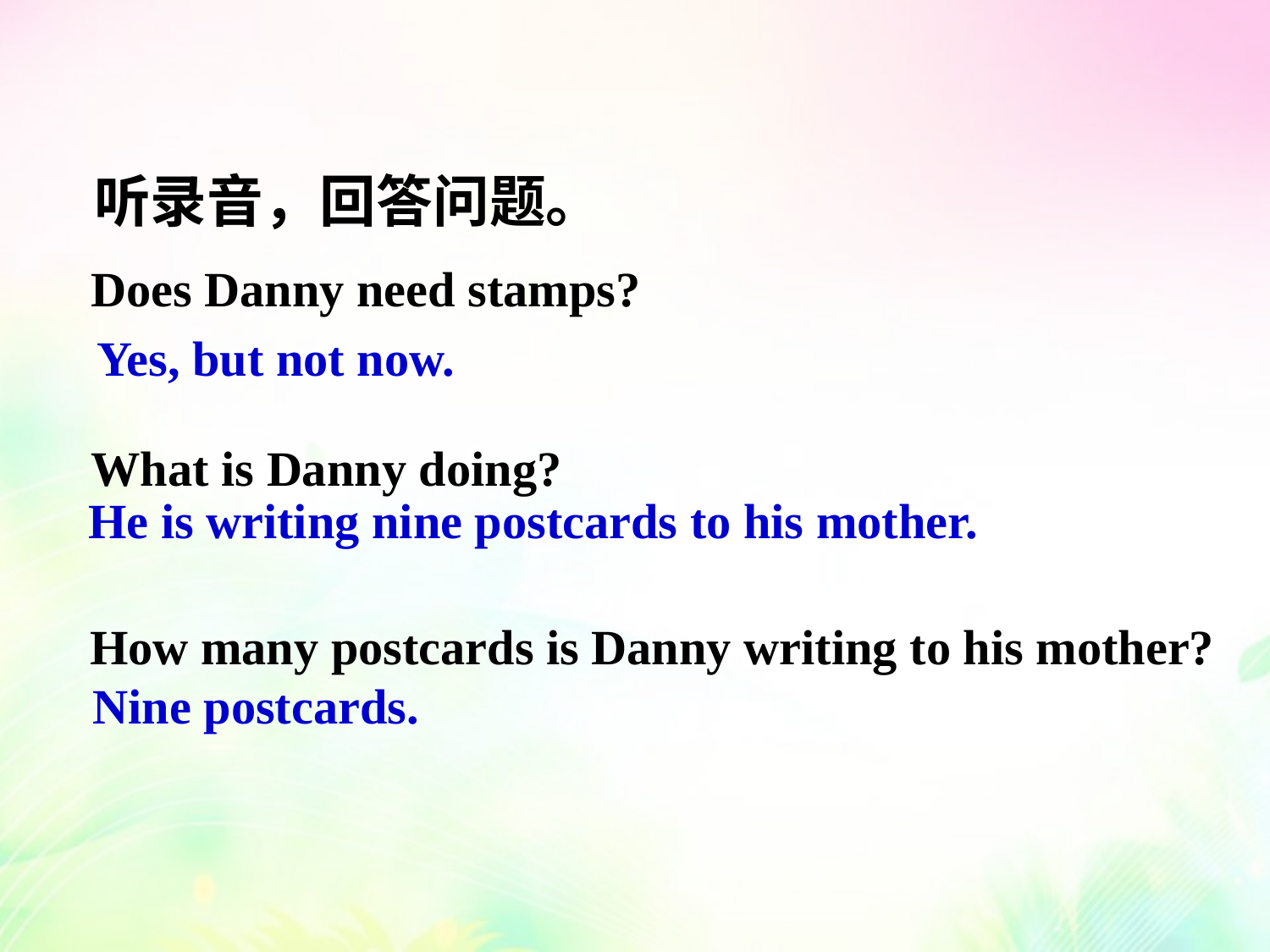

听录音，回答问题。
Does Danny need stamps?
Yes, but not now.
What is Danny doing?
He is writing nine postcards to his mother.
How many postcards is Danny writing to his mother?
Nine postcards.